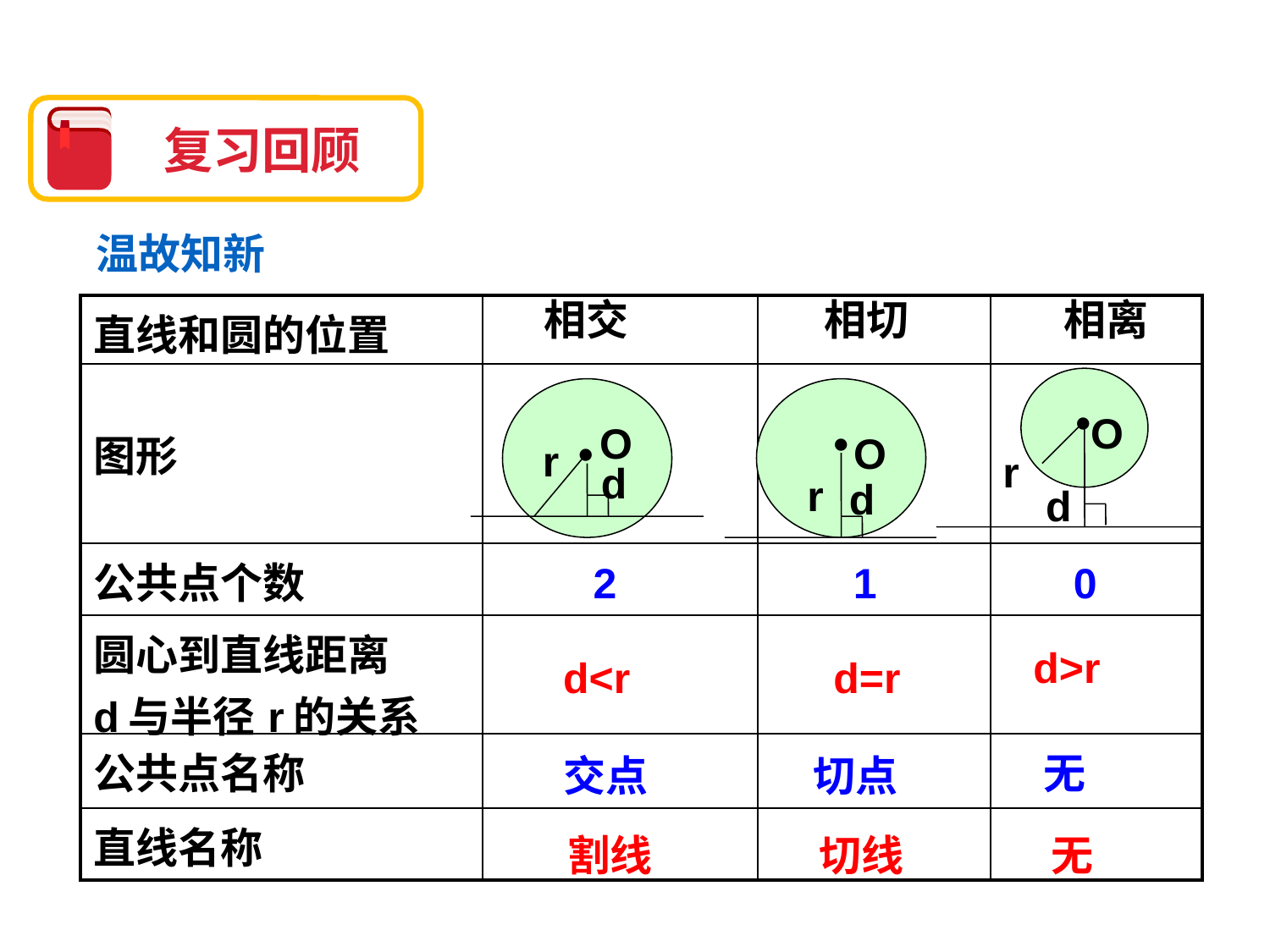

复习回顾
温故知新
相交
相切
相离
| 直线和圆的位置 |  |  |  |
| --- | --- | --- | --- |
| 图形 |  |  |  |
| 公共点个数 |  |  |  |
| 圆心到直线距离 d与半径r的关系 |  |  |  |
| 公共点名称 |  |  |  |
| 直线名称 |  |  |  |

•
O
O
 •
•
O

r
r
d

r

d
d

2
1
0
d>r
d<r
d=r
无
交点
切点
割线
切线
无